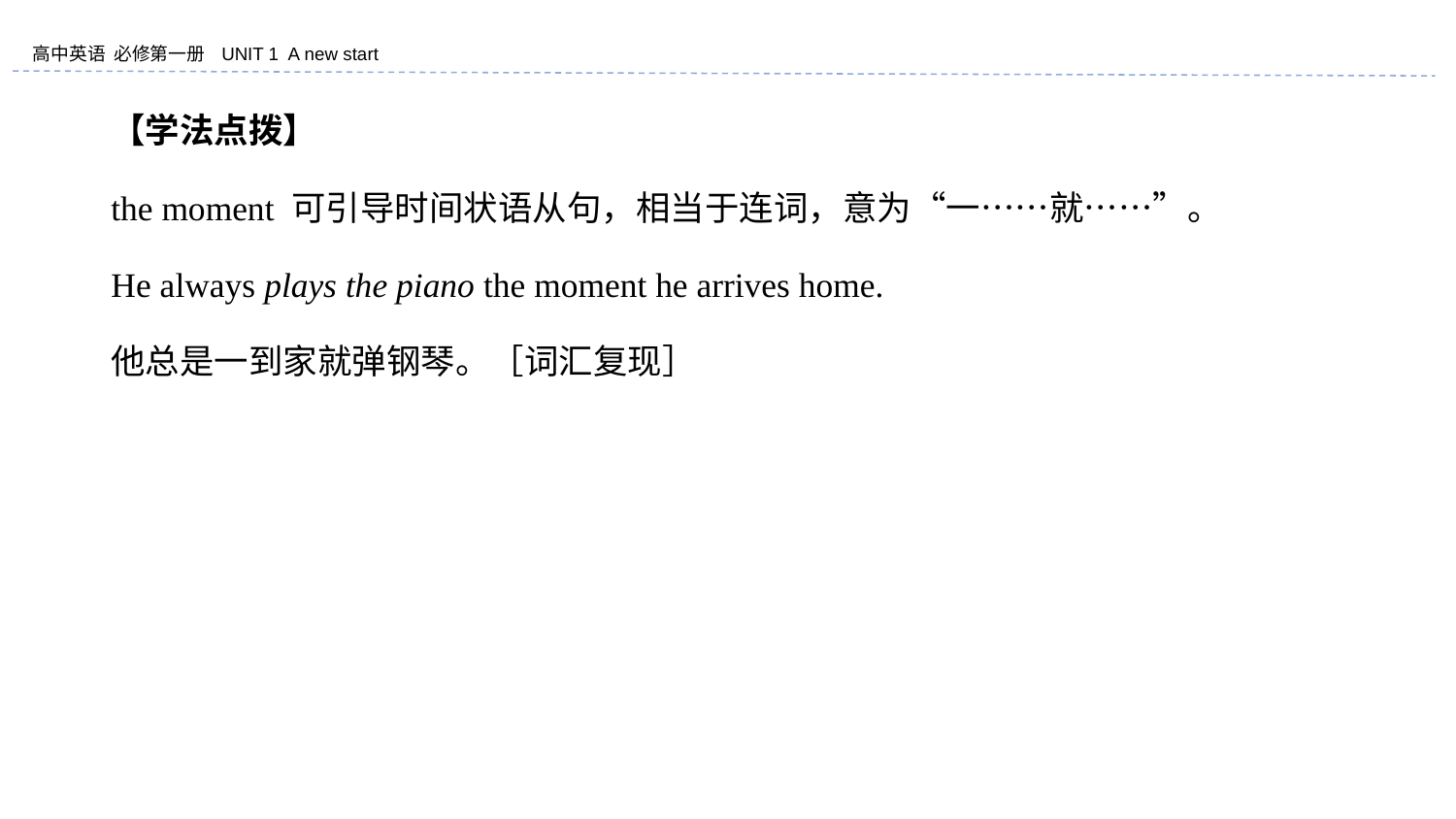

【学法点拨】
the moment 可引导时间状语从句，相当于连词，意为“一……就……”。
He always plays the piano the moment he arrives home.
他总是一到家就弹钢琴。［词汇复现］